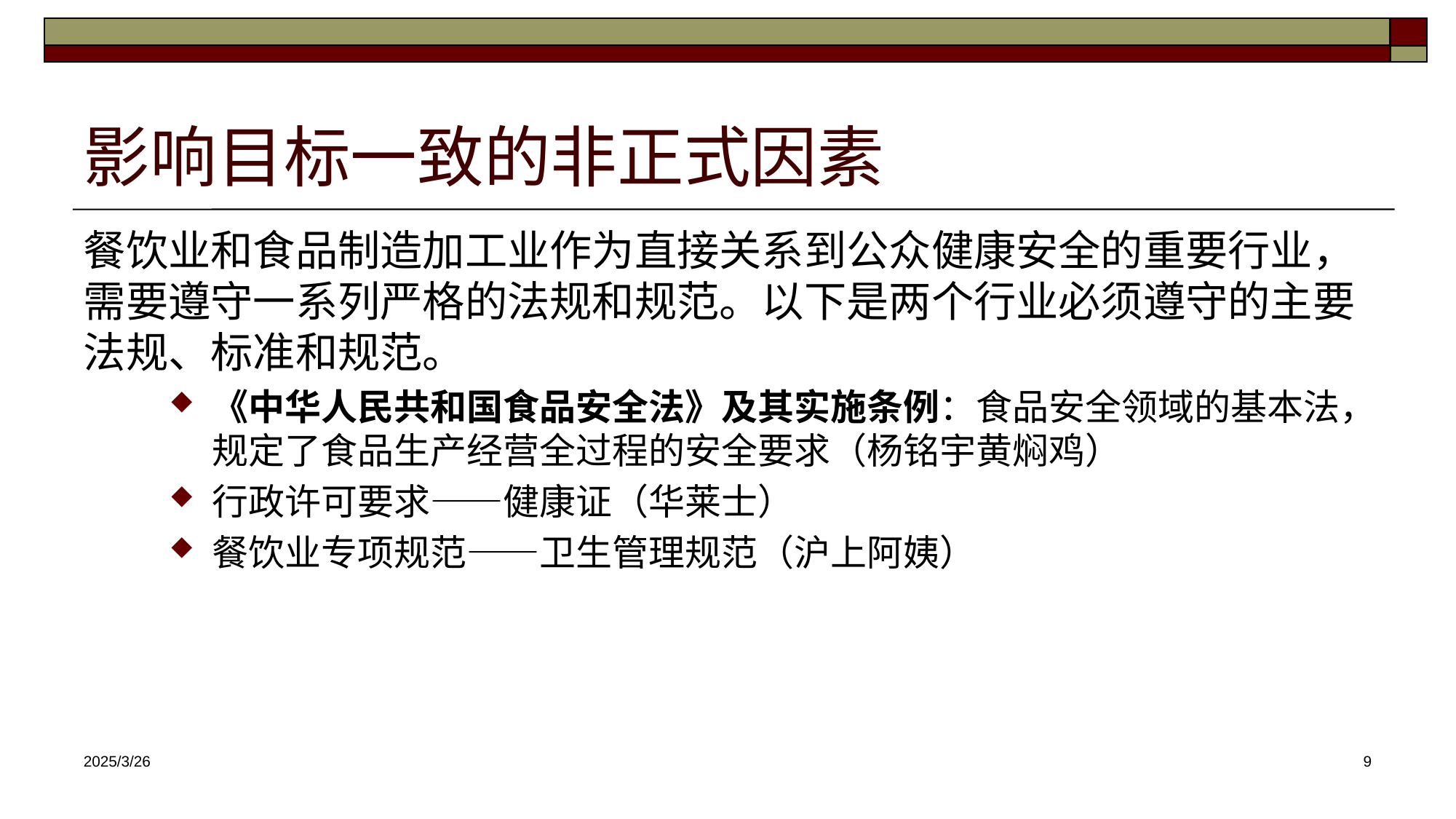

# 影响目标一致的非正式因素
餐饮业和食品制造加工业作为直接关系到公众健康安全的重要行业，需要遵守一系列严格的法规和规范。以下是两个行业必须遵守的主要法规、标准和规范。
《中华人民共和国食品安全法》及其实施条例：食品安全领域的基本法，规定了食品生产经营全过程的安全要求（杨铭宇黄焖鸡）
行政许可要求——健康证（华莱士）
餐饮业专项规范——卫生管理规范（沪上阿姨）
2025/3/26
9